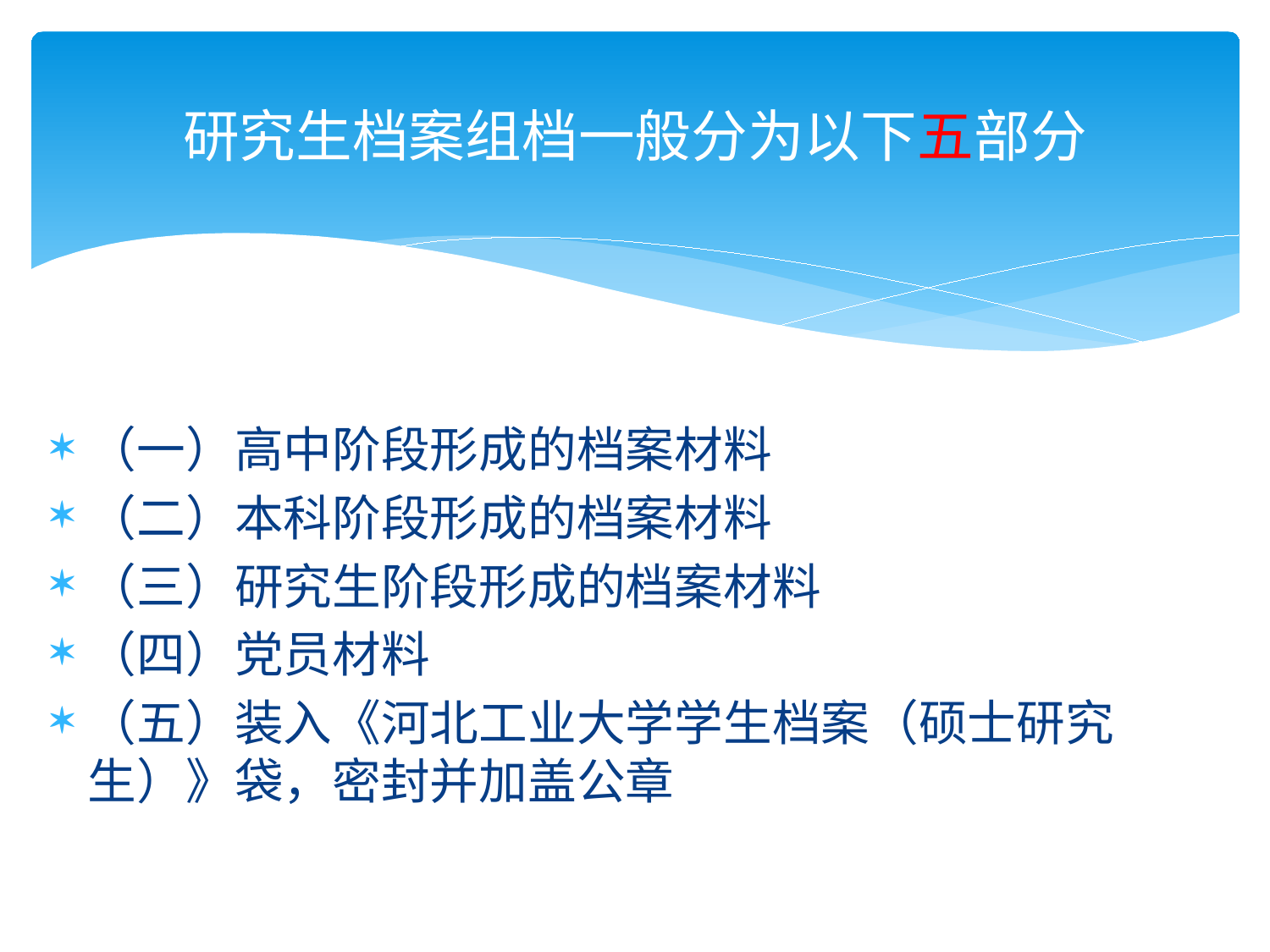

# 研究生档案组档一般分为以下五部分
（一）高中阶段形成的档案材料
（二）本科阶段形成的档案材料
（三）研究生阶段形成的档案材料
（四）党员材料
（五）装入《河北工业大学学生档案（硕士研究生）》袋，密封并加盖公章